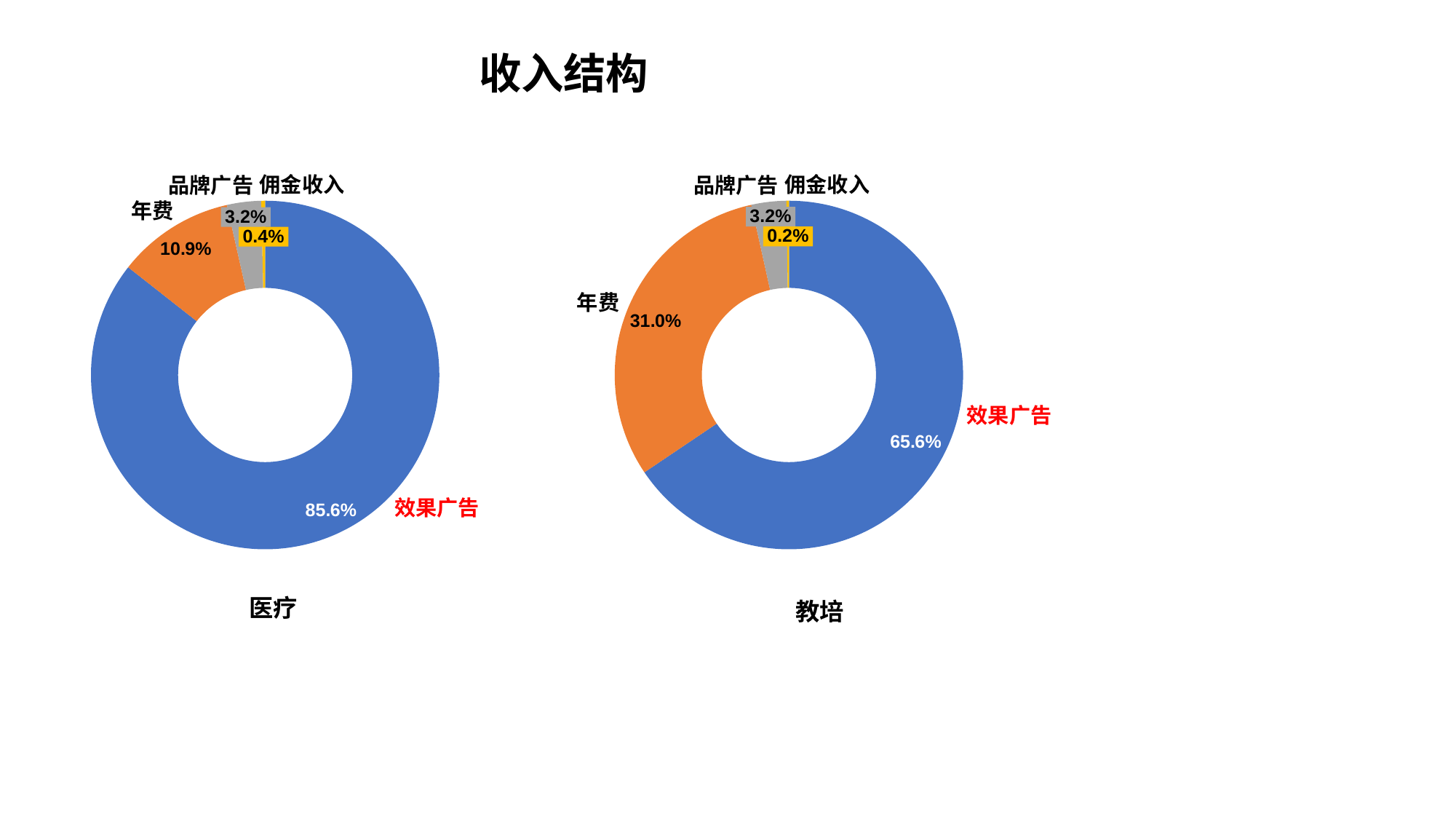

收入结构

### Chart

| Category |  |
|---|---|

### Chart

| Category |  |
|---|---|
佣金收入
佣金收入
品牌广告
品牌广告
年费
3.2%
3.2%
0.2%
0.4%
年费
效果广告
效果广告
医疗
教培